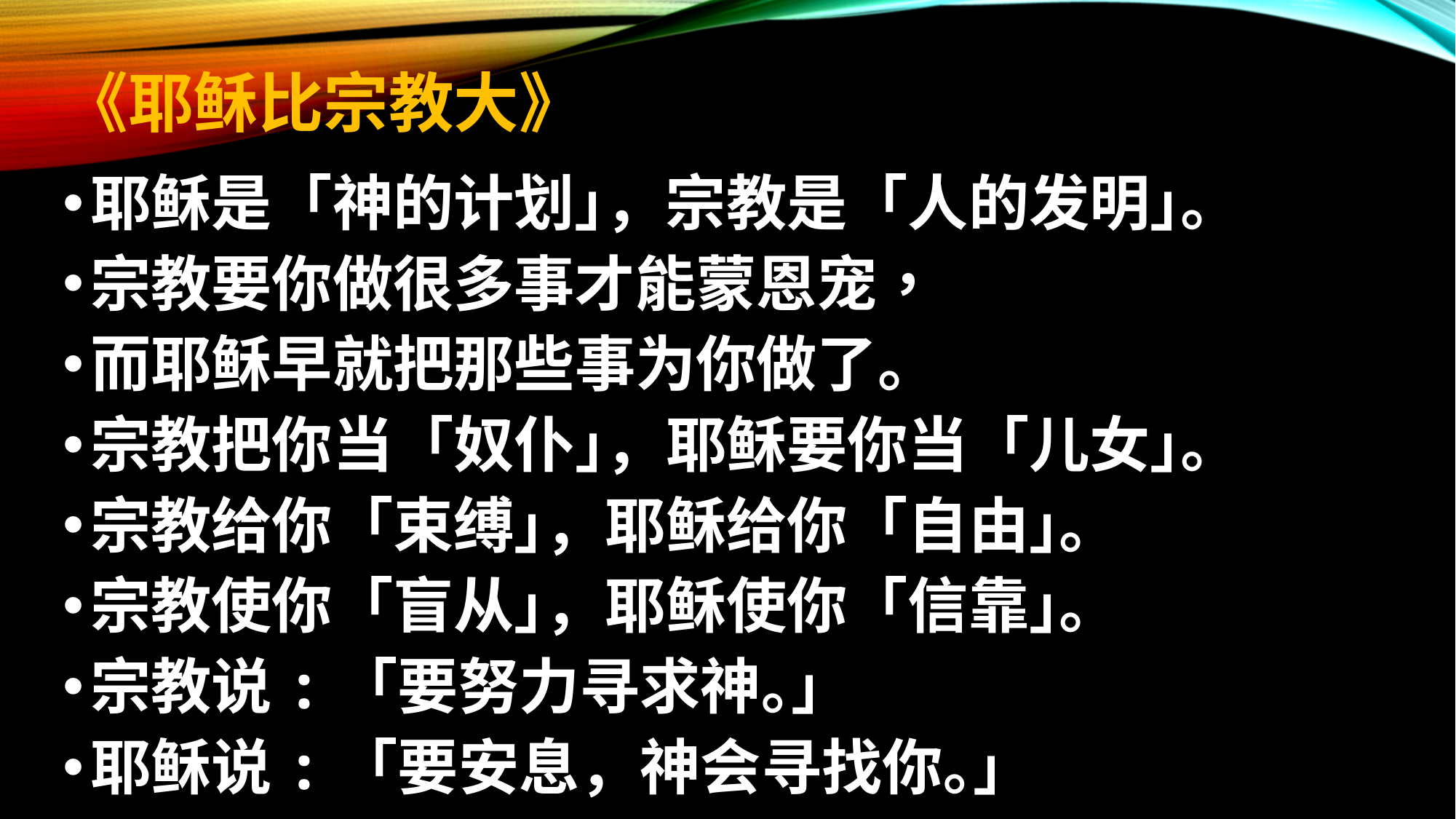

# 《耶稣比宗教大》
耶稣是「神的计划｣，宗教是「人的发明｣。
宗教要你做很多事才能蒙恩宠，
而耶稣早就把那些事为你做了。
宗教把你当「奴仆｣，耶稣要你当「儿女｣。
宗教给你「束缚｣，耶稣给你「自由｣。
宗教使你「盲从｣，耶稣使你「信靠｣。
宗教说:「要努力寻求神｡」
耶稣说:「要安息，神会寻找你｡」